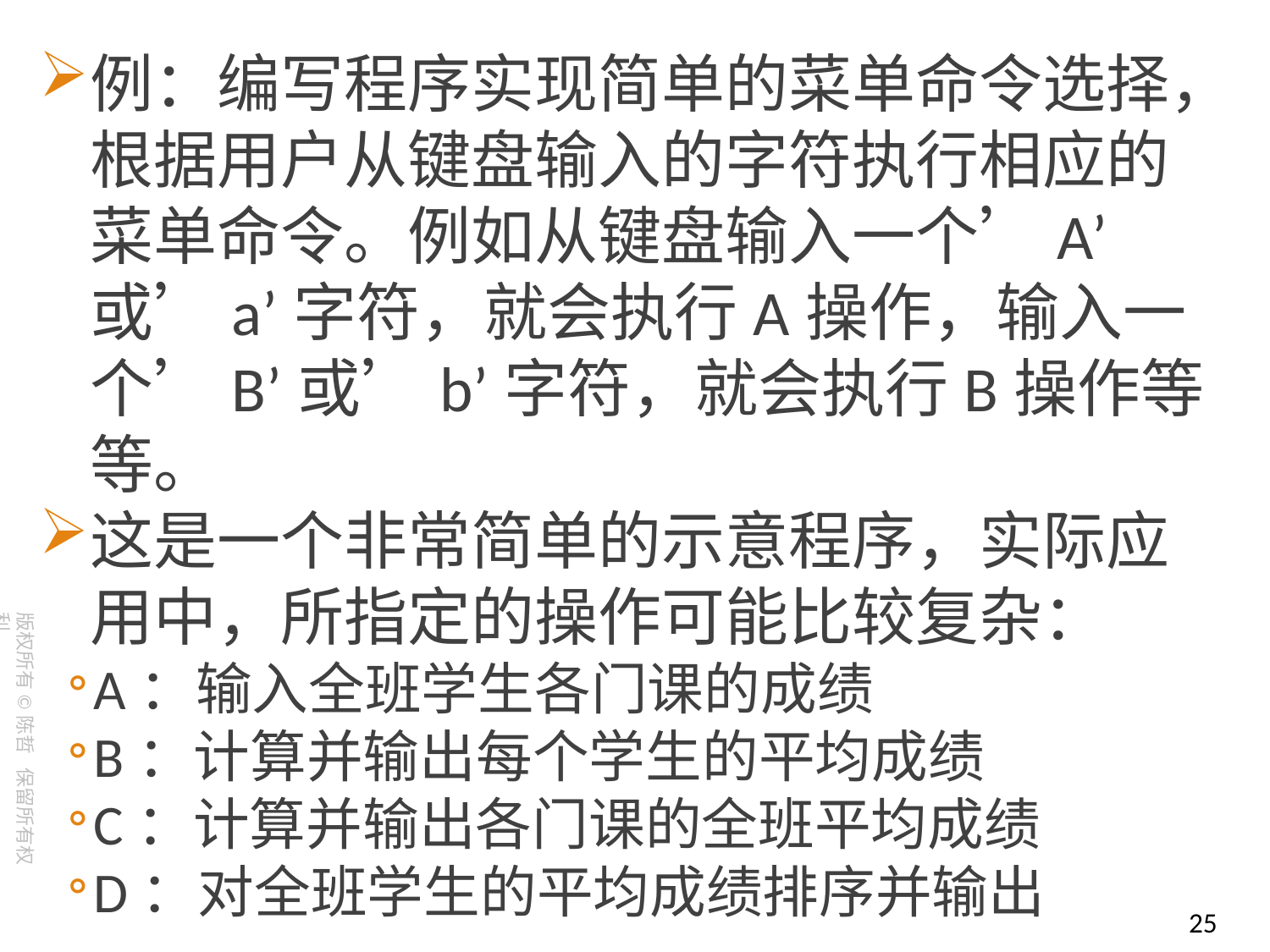

例：编写程序实现简单的菜单命令选择，根据用户从键盘输入的字符执行相应的菜单命令。例如从键盘输入一个’A’或’a’字符，就会执行A操作，输入一个’B’或’b’字符，就会执行B操作等等。
这是一个非常简单的示意程序，实际应用中，所指定的操作可能比较复杂：
A：输入全班学生各门课的成绩
B：计算并输出每个学生的平均成绩
C：计算并输出各门课的全班平均成绩
D：对全班学生的平均成绩排序并输出
25